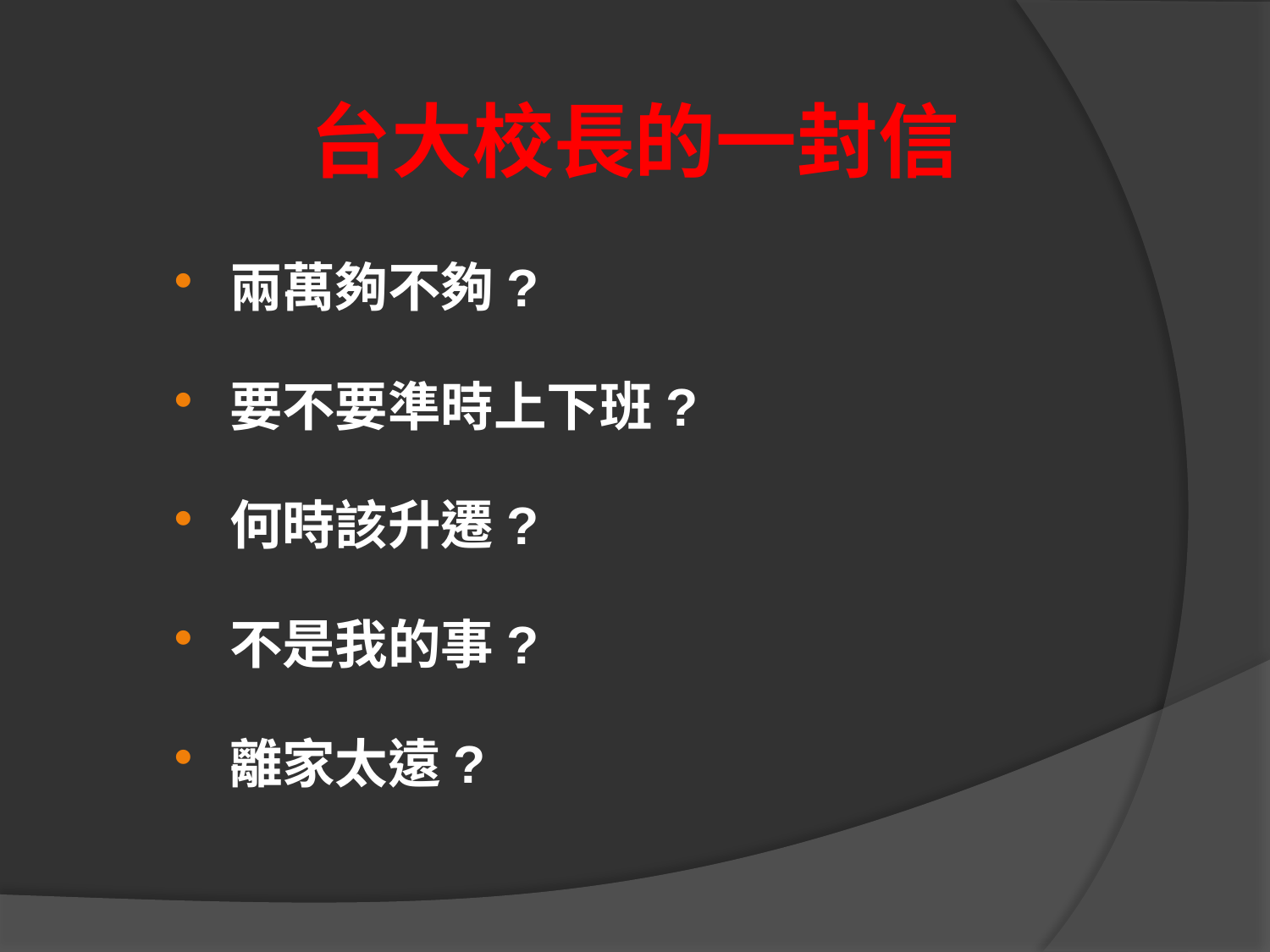

# 台大校長的一封信
兩萬夠不夠?
要不要準時上下班?
何時該升遷?
不是我的事?
離家太遠?